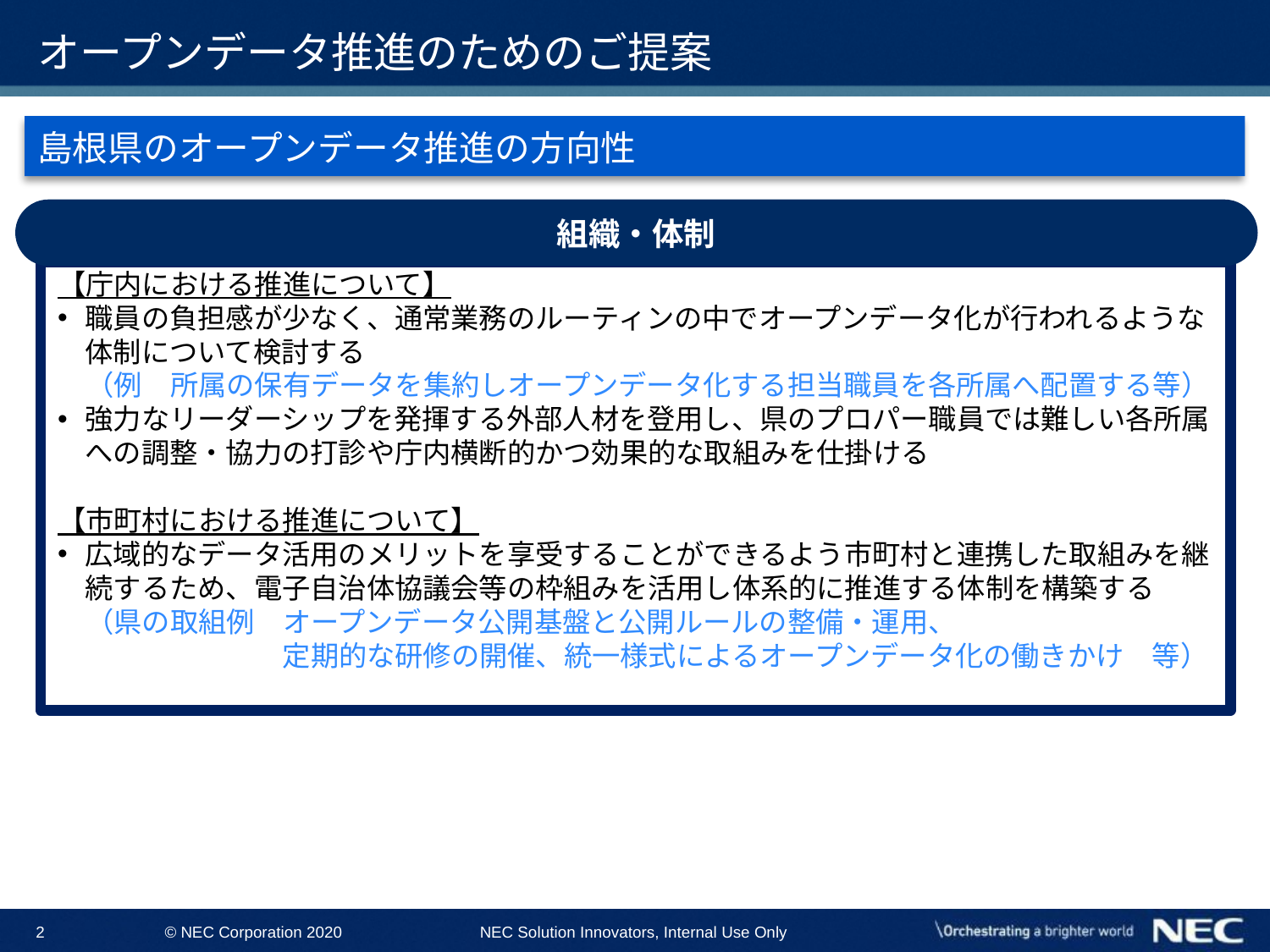

# オープンデータ推進のためのご提案
島根県のオープンデータ推進の方向性
組織・体制
【庁内における推進について】
職員の負担感が少なく、通常業務のルーティンの中でオープンデータ化が行われるような体制について検討する
　（例　所属の保有データを集約しオープンデータ化する担当職員を各所属へ配置する等）
強力なリーダーシップを発揮する外部人材を登用し、県のプロパー職員では難しい各所属への調整・協力の打診や庁内横断的かつ効果的な取組みを仕掛ける

【市町村における推進について】
広域的なデータ活用のメリットを享受することができるよう市町村と連携した取組みを継続するため、電子自治体協議会等の枠組みを活用し体系的に推進する体制を構築する
　（県の取組例　オープンデータ公開基盤と公開ルールの整備・運用、
　　　　　　　　定期的な研修の開催、統一様式によるオープンデータ化の働きかけ　等）